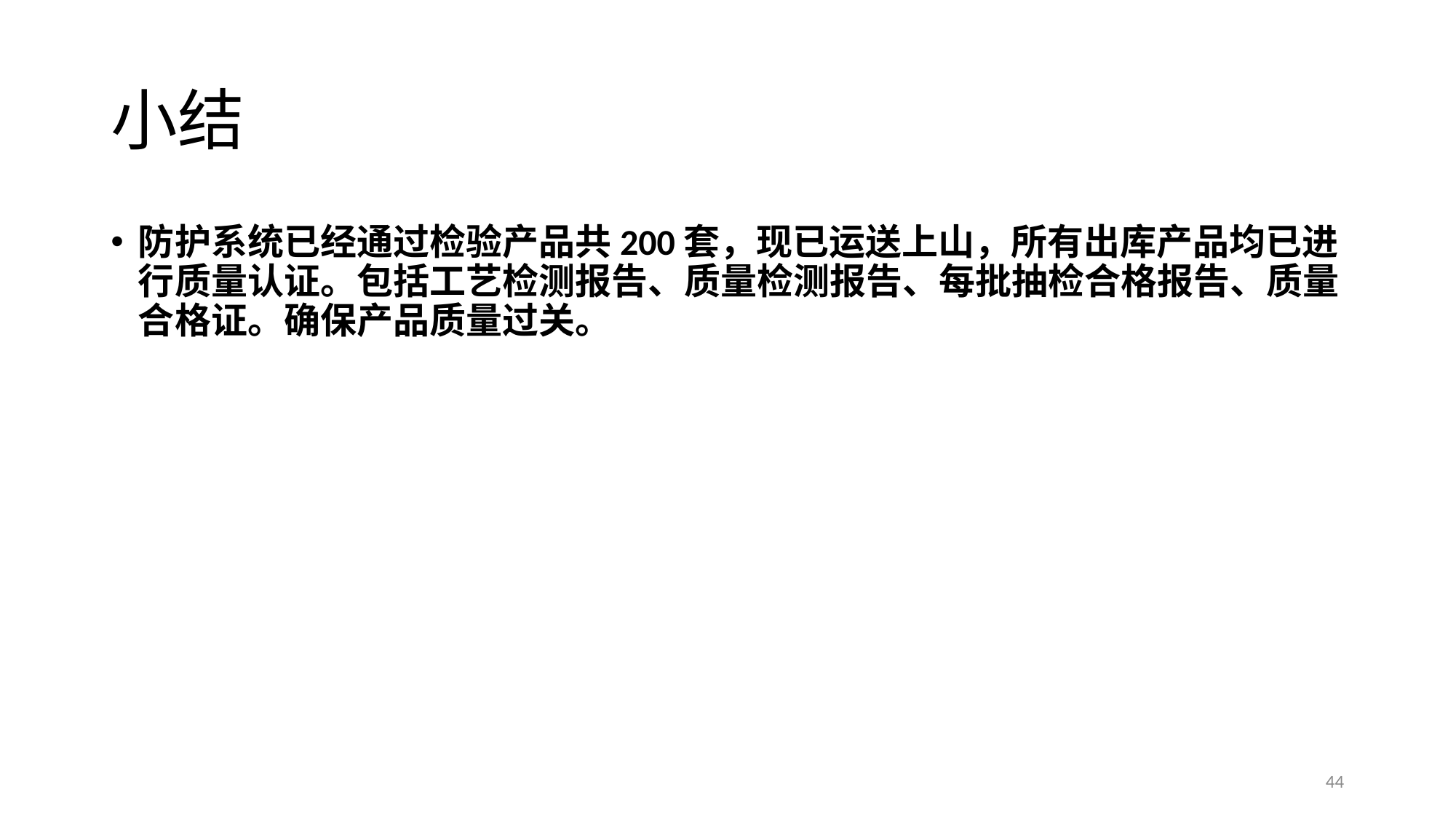

# 小结
防护系统已经通过检验产品共200套，现已运送上山，所有出库产品均已进行质量认证。包括工艺检测报告、质量检测报告、每批抽检合格报告、质量合格证。确保产品质量过关。
44